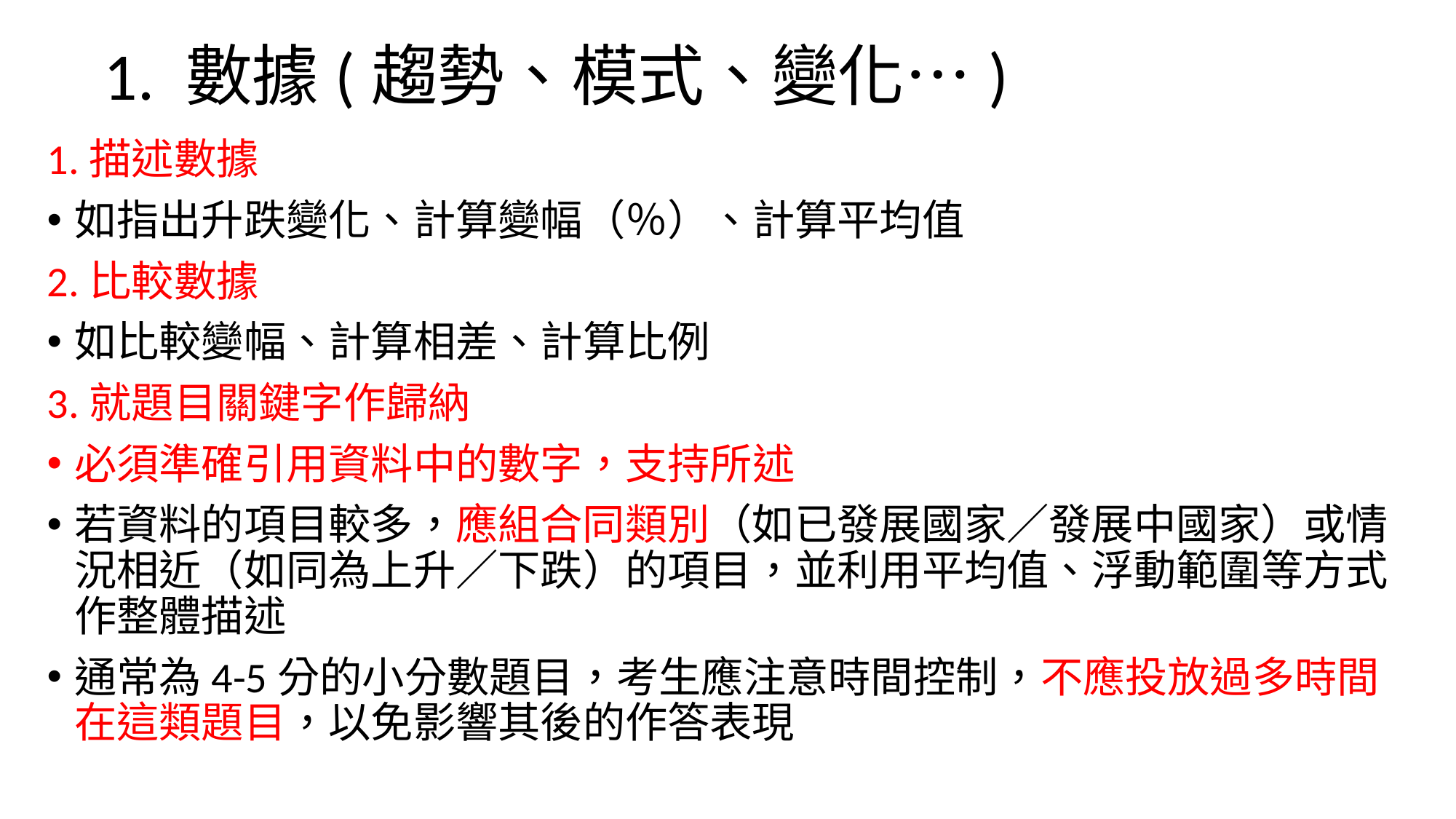

# 1. 數據(趨勢、模式、變化…)
1.描述數據
如指出升跌變化、計算變幅（％）、計算平均值
2.比較數據
如比較變幅、計算相差、計算比例
3.就題目關鍵字作歸納
必須準確引用資料中的數字，支持所述
若資料的項目較多，應組合同類別（如已發展國家／發展中國家）或情況相近（如同為上升／下跌）的項目，並利用平均值、浮動範圍等方式作整體描述
通常為4-5分的小分數題目，考生應注意時間控制，不應投放過多時間在這類題目，以免影響其後的作答表現